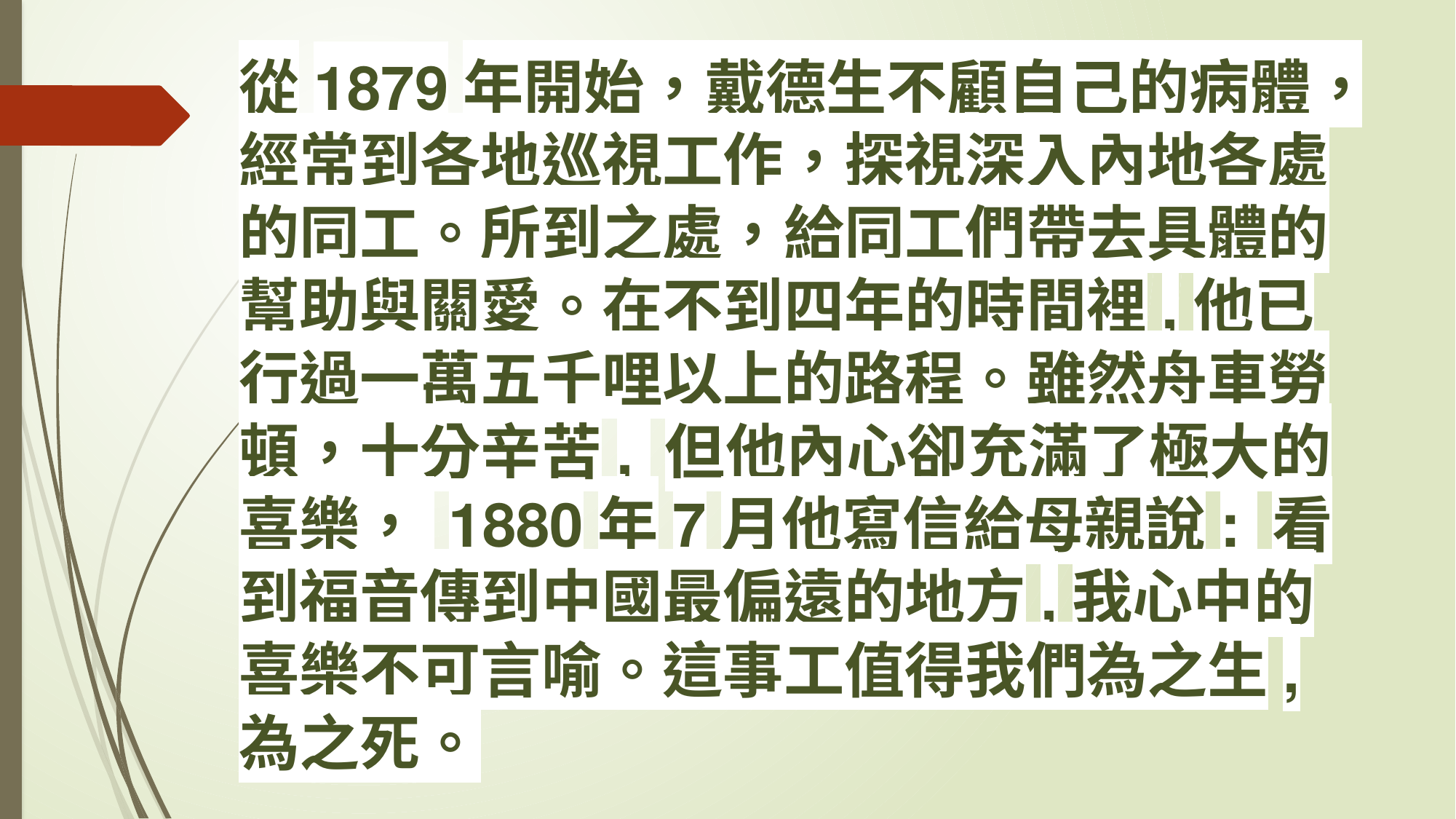

從1879年開始，戴德生不顧自己的病體，經常到各地巡視工作，探視深入內地各處的同工。所到之處，給同工們帶去具體的幫助與關愛。在不到四年的時間裡,他已行過一萬五千哩以上的路程。雖然舟車勞頓，十分辛苦, 但他內心卻充滿了極大的喜樂， 1880年7月他寫信給母親說: 看到福音傳到中國最偏遠的地方,我心中的喜樂不可言喻。這事工值得我們為之生, 為之死。